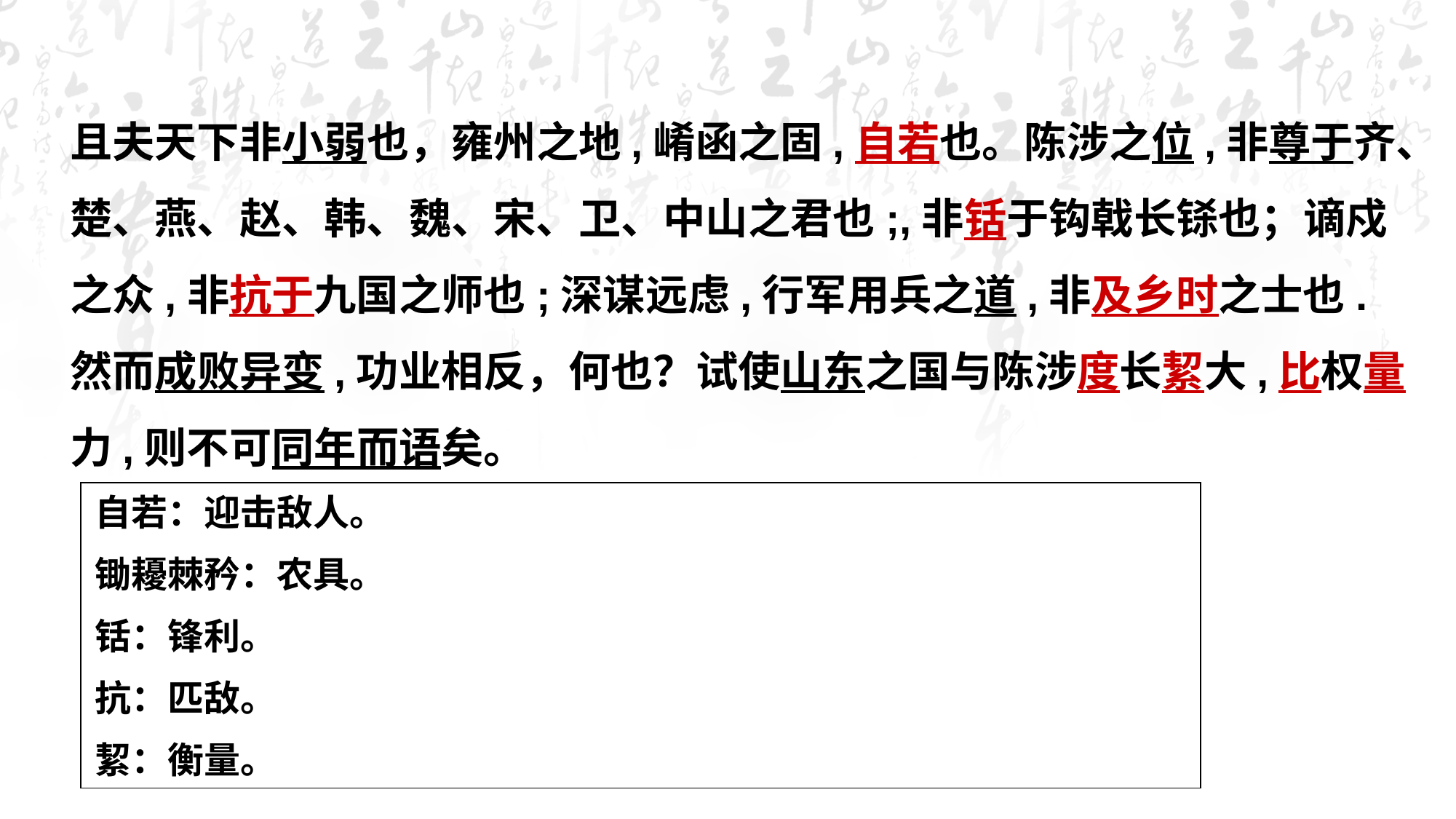

且夫天下非小弱也，雍州之地,崤函之固,自若也。陈涉之位,非尊于齐、楚、燕、赵、韩、魏、宋、卫、中山之君也;,非铦于钩戟长铩也；谪戍之众,非抗于九国之师也;深谋远虑,行军用兵之道,非及乡时之士也.然而成败异变,功业相反，何也？试使山东之国与陈涉度长絜大,比权量力,则不可同年而语矣。

自若：迎击敌人。
锄耰棘矜：农具。
铦：锋利。
抗：匹敌。
絜：衡量。